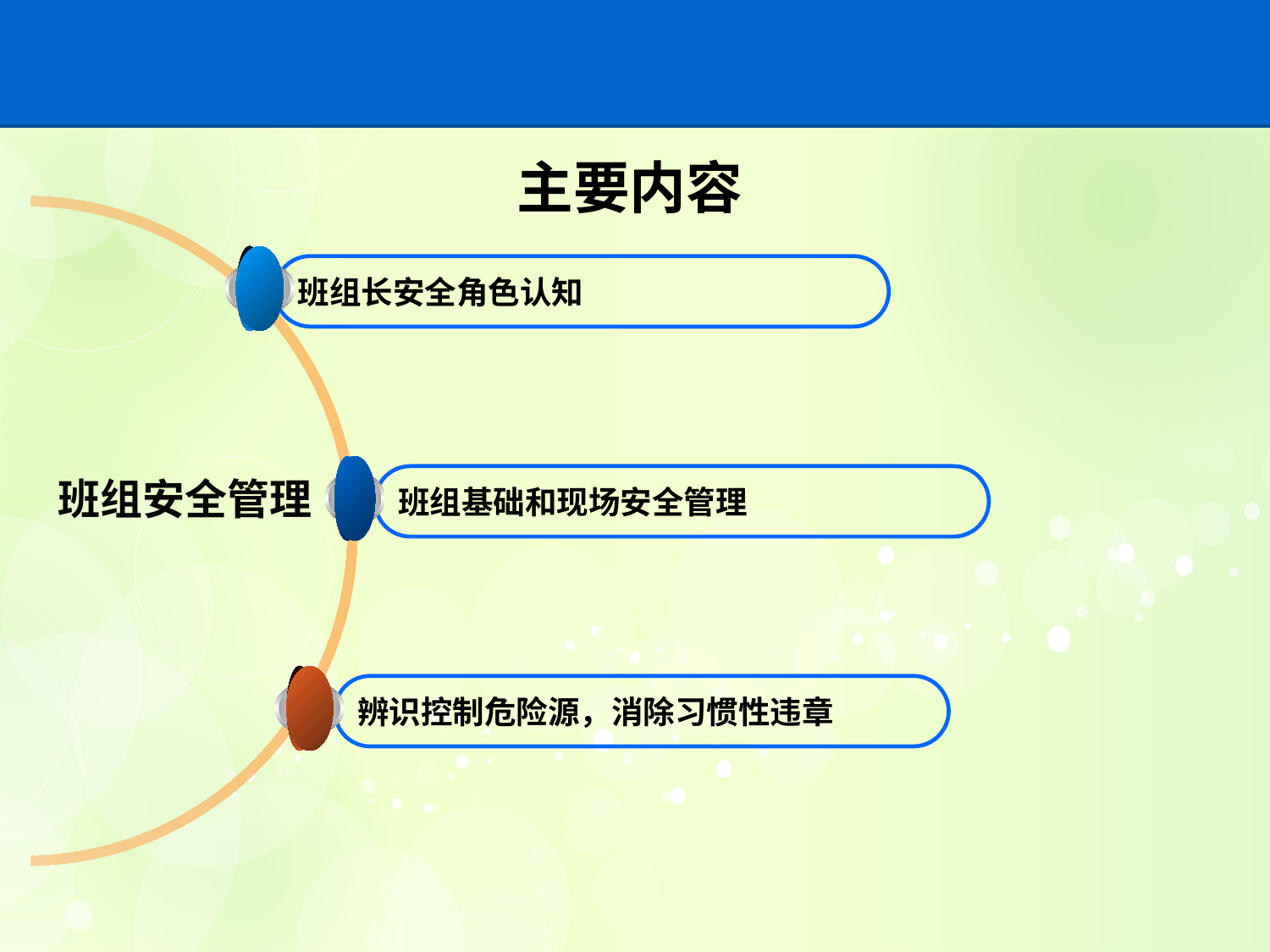

主要内容

班组长安全角色认知

班组安全管理
班组基础和现场安全管理

辨识控制危险源，消除习惯性违章